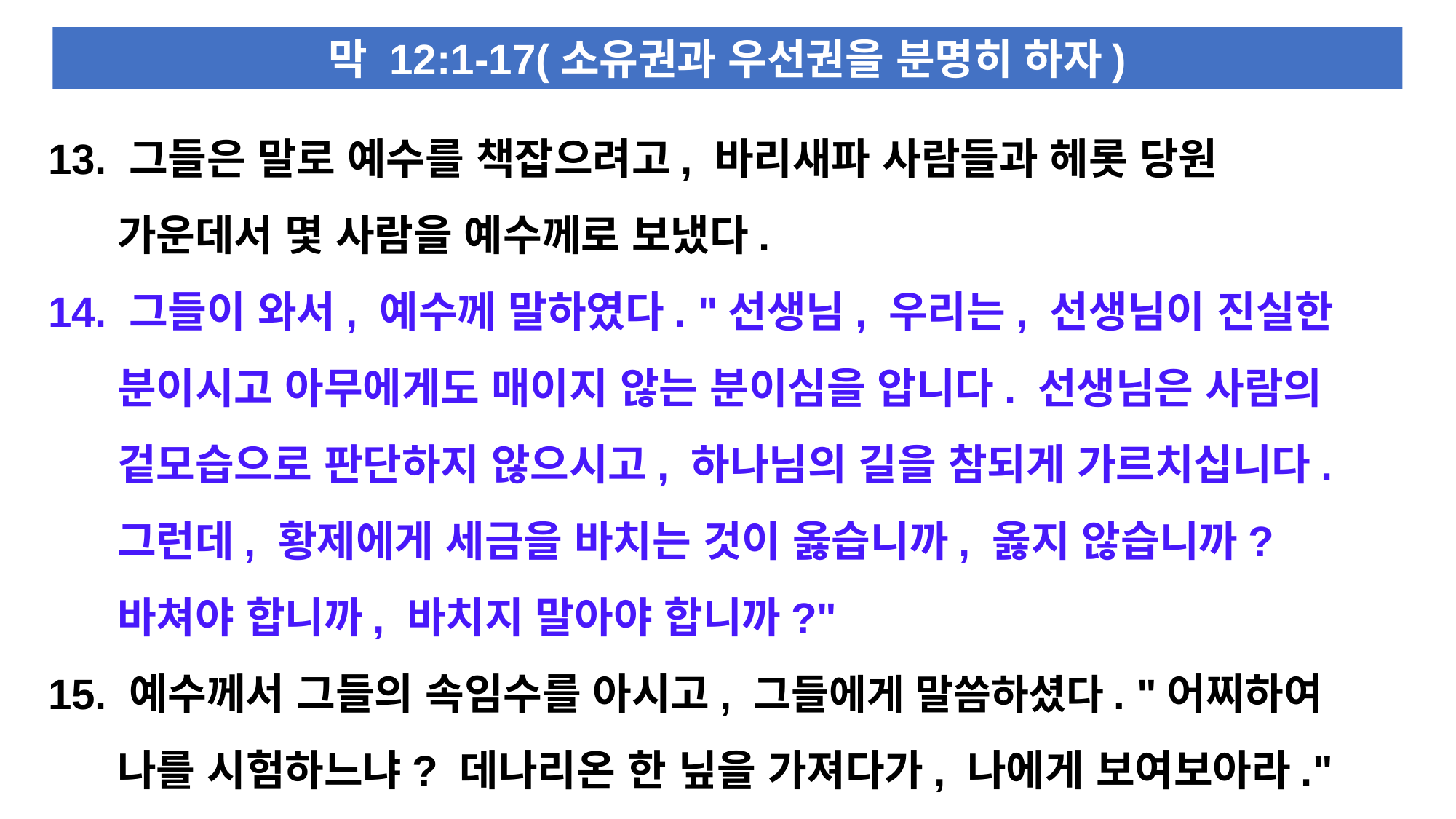

막 12:1-17(소유권과 우선권을 분명히 하자)
13. 그들은 말로 예수를 책잡으려고, 바리새파 사람들과 헤롯 당원
     가운데서 몇 사람을 예수께로 보냈다.
14. 그들이 와서, 예수께 말하였다. "선생님, 우리는, 선생님이 진실한
     분이시고 아무에게도 매이지 않는 분이심을 압니다. 선생님은 사람의
     겉모습으로 판단하지 않으시고, 하나님의 길을 참되게 가르치십니다.
     그런데, 황제에게 세금을 바치는 것이 옳습니까, 옳지 않습니까?
     바쳐야 합니까, 바치지 말아야 합니까?"
15. 예수께서 그들의 속임수를 아시고, 그들에게 말씀하셨다. "어찌하여
     나를 시험하느냐? 데나리온 한 닢을 가져다가, 나에게 보여보아라."